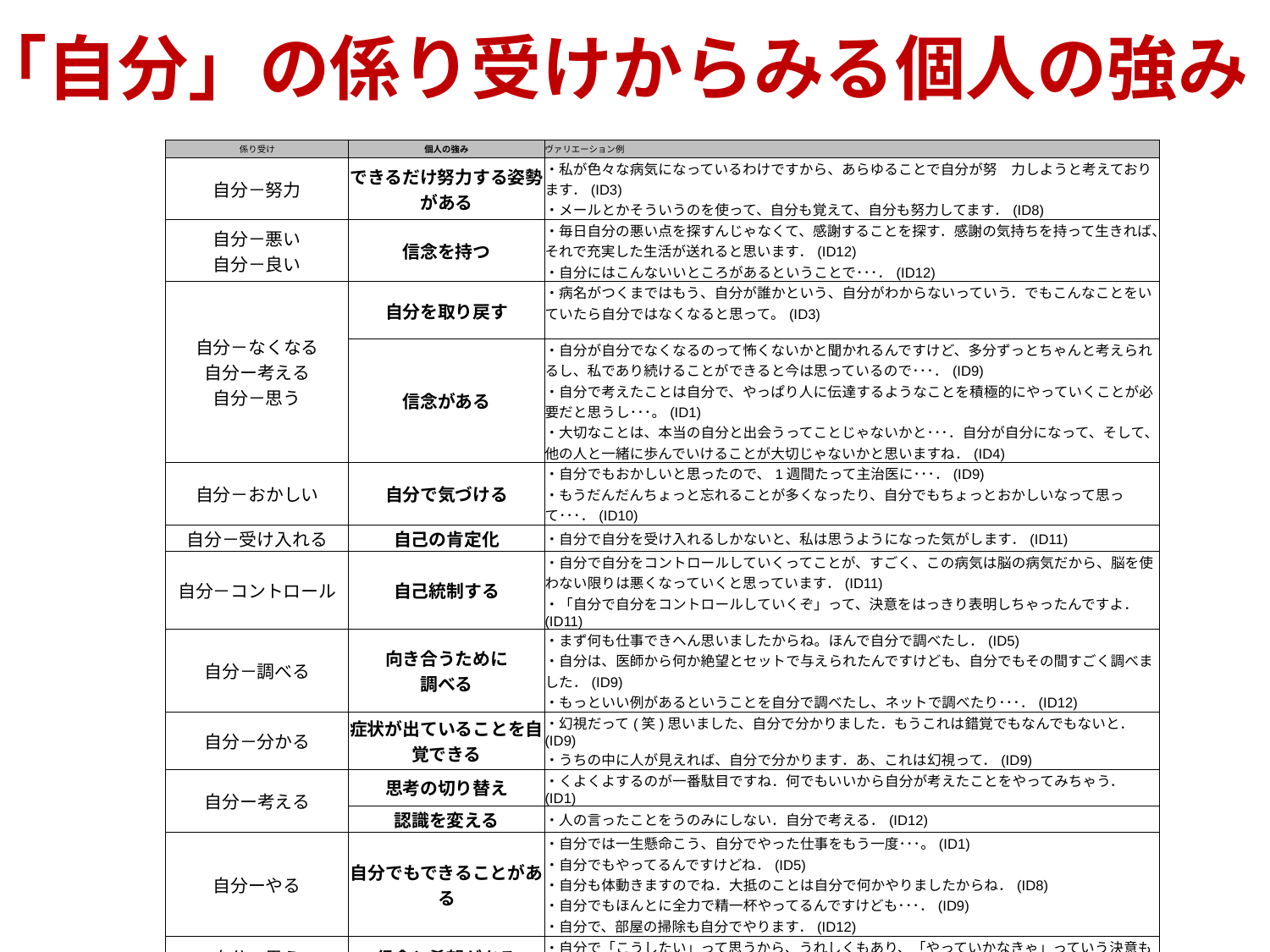

# 「自分」の係り受けからみる個人の強み
| 係り受け | 個人の強み | ヴァリエーション例 |
| --- | --- | --- |
| 自分－努力 | できるだけ努力する姿勢がある | ・私が色々な病気になっているわけですから、あらゆることで自分が努　力しようと考えております．(ID3) ・メールとかそういうのを使って、自分も覚えて、自分も努力してます．(ID8) |
| 自分－悪い 自分－良い | 信念を持つ | ・毎日自分の悪い点を探すんじゃなくて、感謝することを探す．感謝の気持ちを持って生きれば、それで充実した生活が送れると思います．(ID12) ・自分にはこんないいところがあるということで･･･．(ID12) |
| 自分－なくなる 自分ー考える 自分－思う | 自分を取り戻す | ・病名がつくまではもう、自分が誰かという、自分がわからないっていう．でもこんなことをいていたら自分ではなくなると思って。(ID3) |
|  | 信念がある | ・自分が自分でなくなるのって怖くないかと聞かれるんですけど、多分ずっとちゃんと考えられるし、私であり続けることができると今は思っているので･･･．(ID9) ・自分で考えたことは自分で、やっぱり人に伝達するようなことを積極的にやっていくことが必要だと思うし･･･。(ID1) ・大切なことは、本当の自分と出会うってことじゃないかと･･･．自分が自分になって、そして、他の人と一緒に歩んでいけることが大切じゃないかと思いますね．(ID4) |
| 自分－おかしい | 自分で気づける | ・自分でもおかしいと思ったので、1週間たって主治医に･･･．(ID9) ・もうだんだんちょっと忘れることが多くなったり、自分でもちょっとおかしいなって思って･･･．(ID10) |
| 自分－受け入れる | 自己の肯定化 | ・自分で自分を受け入れるしかないと、私は思うようになった気がします．(ID11) |
| 自分－コントロール | 自己統制する | ・自分で自分をコントロールしていくってことが、すごく、この病気は脳の病気だから、脳を使わない限りは悪くなっていくと思っています．(ID11) ・「自分で自分をコントロールしていくぞ」って、決意をはっきり表明しちゃったんですよ．(ID11) |
| 自分－調べる | 向き合うために 調べる | ・まず何も仕事できへん思いましたからね。ほんで自分で調べたし．(ID5) ・自分は、医師から何か絶望とセットで与えられたんですけども、自分でもその間すごく調べました．(ID9) ・もっといい例があるということを自分で調べたし、ネットで調べたり･･･．(ID12) |
| 自分－分かる | 症状が出ていることを自覚できる | ・幻視だって(笑)思いました、自分で分かりました．もうこれは錯覚でもなんでもないと．(ID9) ・うちの中に人が見えれば、自分で分かります．あ、これは幻視って．(ID9) |
| 自分ー考える | 思考の切り替え | ・くよくよするのが一番駄目ですね．何でもいいから自分が考えたことをやってみちゃう．(ID1) |
|  | 認識を変える | ・人の言ったことをうのみにしない．自分で考える．(ID12) |
| 自分ーやる | 自分でもできることがある | ・自分では一生懸命こう、自分でやった仕事をもう一度･･･。(ID1) ・自分でもやってるんですけどね．(ID5) ・自分も体動きますのでね．大抵のことは自分で何かやりましたからね．(ID8) ・自分でもほんとに全力で精一杯やってるんですけども･･･．(ID9) ・自分で、部屋の掃除も自分でやります．(ID12) |
| 自分－思う | 信念と希望がある | ・自分で「こうしたい」って思うから、うれしくもあり、「やっていかなきゃ」っていう決意もできると私は思っているんで．(ID11) |